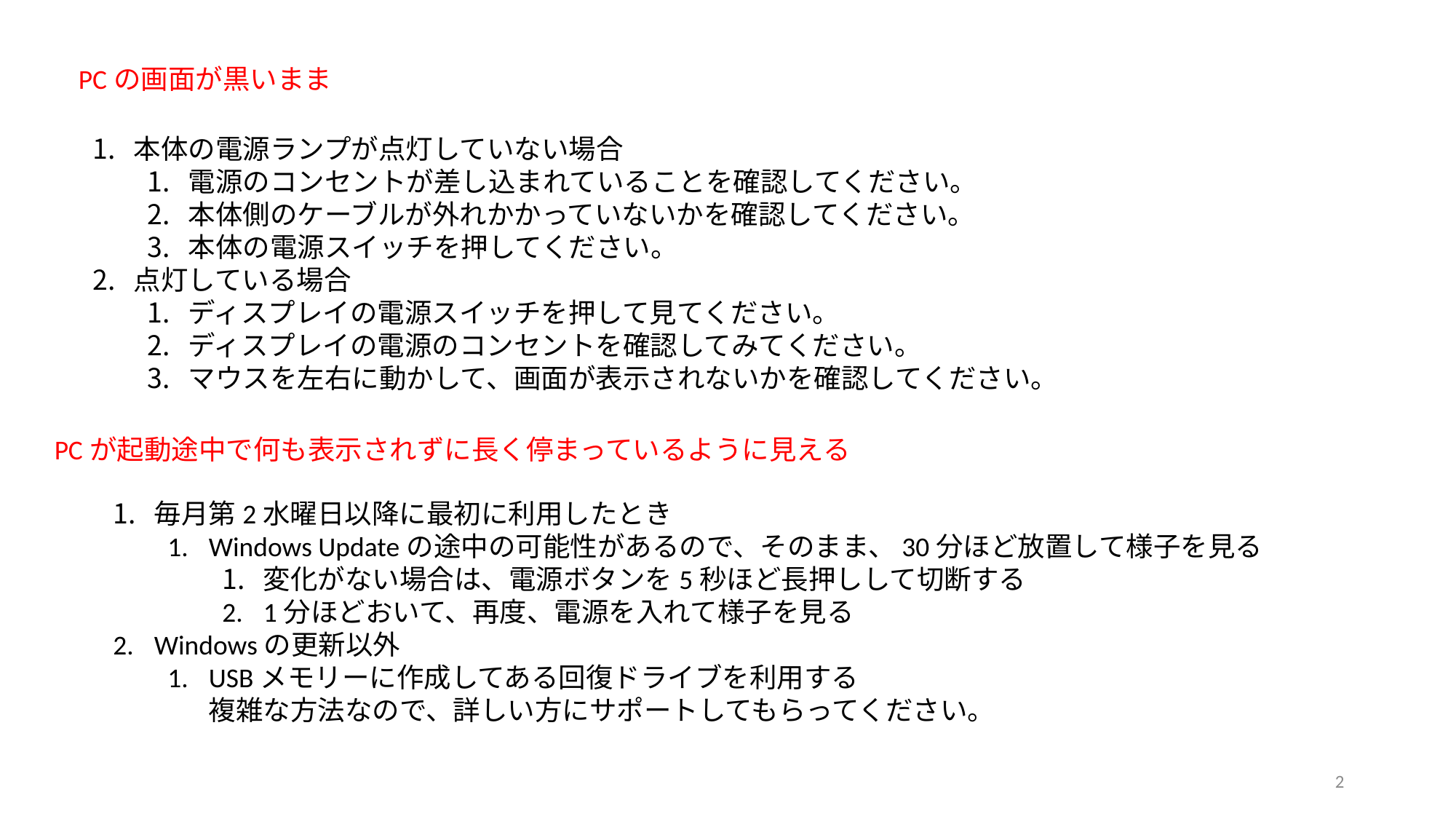

PCの画面が黒いまま
本体の電源ランプが点灯していない場合
電源のコンセントが差し込まれていることを確認してください。
本体側のケーブルが外れかかっていないかを確認してください。
本体の電源スイッチを押してください。
点灯している場合
ディスプレイの電源スイッチを押して見てください。
ディスプレイの電源のコンセントを確認してみてください。
マウスを左右に動かして、画面が表示されないかを確認してください。
PCが起動途中で何も表示されずに長く停まっているように見える
毎月第2水曜日以降に最初に利用したとき
Windows Updateの途中の可能性があるので、そのまま、30分ほど放置して様子を見る
変化がない場合は、電源ボタンを5秒ほど長押しして切断する
1分ほどおいて、再度、電源を入れて様子を見る
Windowsの更新以外
USBメモリーに作成してある回復ドライブを利用する
複雑な方法なので、詳しい方にサポートしてもらってください。
2